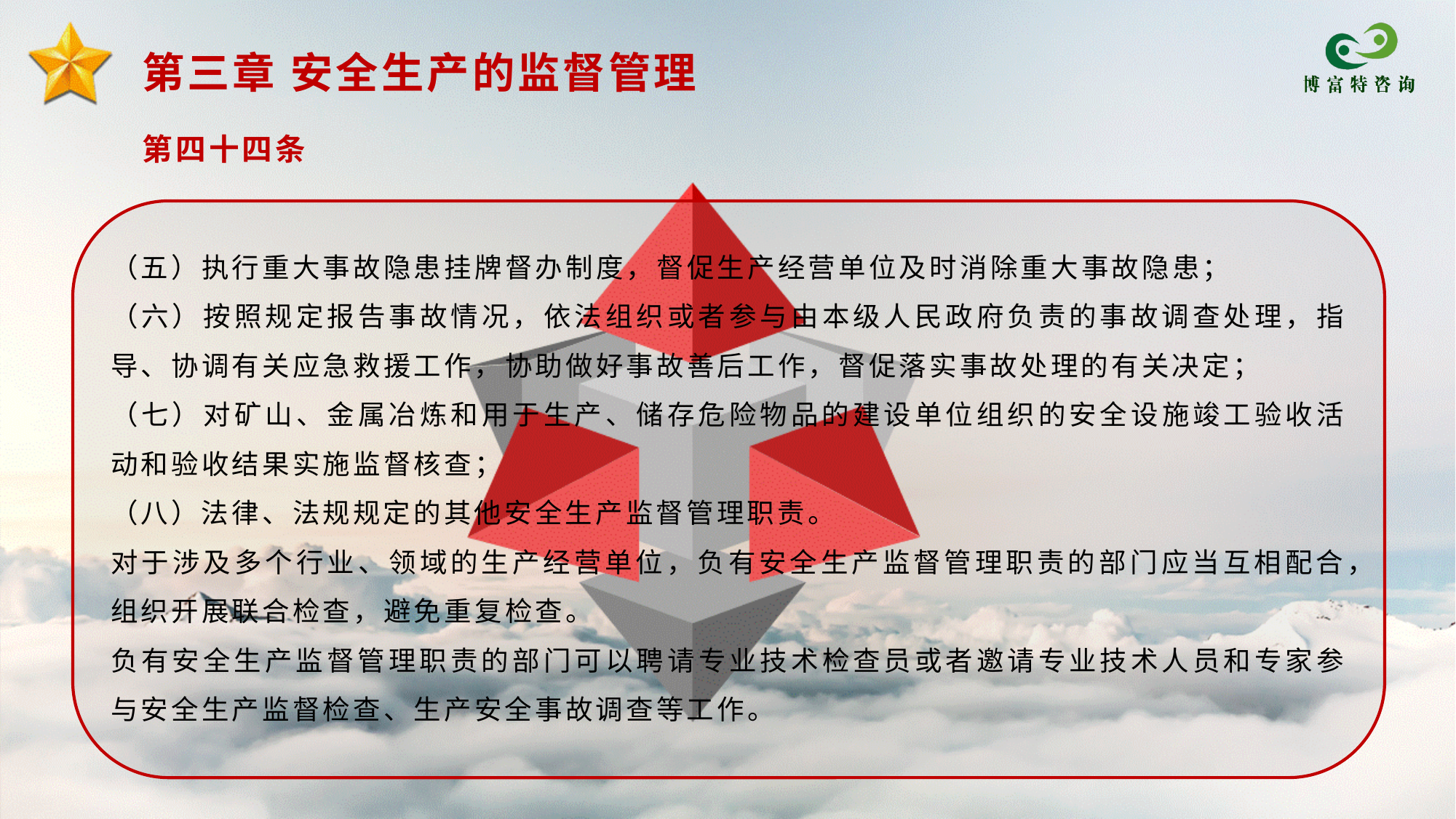

第三章 安全生产的监督管理
第四十四条
（五）执行重大事故隐患挂牌督办制度，督促生产经营单位及时消除重大事故隐患；
（六）按照规定报告事故情况，依法组织或者参与由本级人民政府负责的事故调查处理，指导、协调有关应急救援工作，协助做好事故善后工作，督促落实事故处理的有关决定；
（七）对矿山、金属冶炼和用于生产、储存危险物品的建设单位组织的安全设施竣工验收活动和验收结果实施监督核查；
（八）法律、法规规定的其他安全生产监督管理职责。
对于涉及多个行业、领域的生产经营单位，负有安全生产监督管理职责的部门应当互相配合，组织开展联合检查，避免重复检查。
负有安全生产监督管理职责的部门可以聘请专业技术检查员或者邀请专业技术人员和专家参与安全生产监督检查、生产安全事故调查等工作。